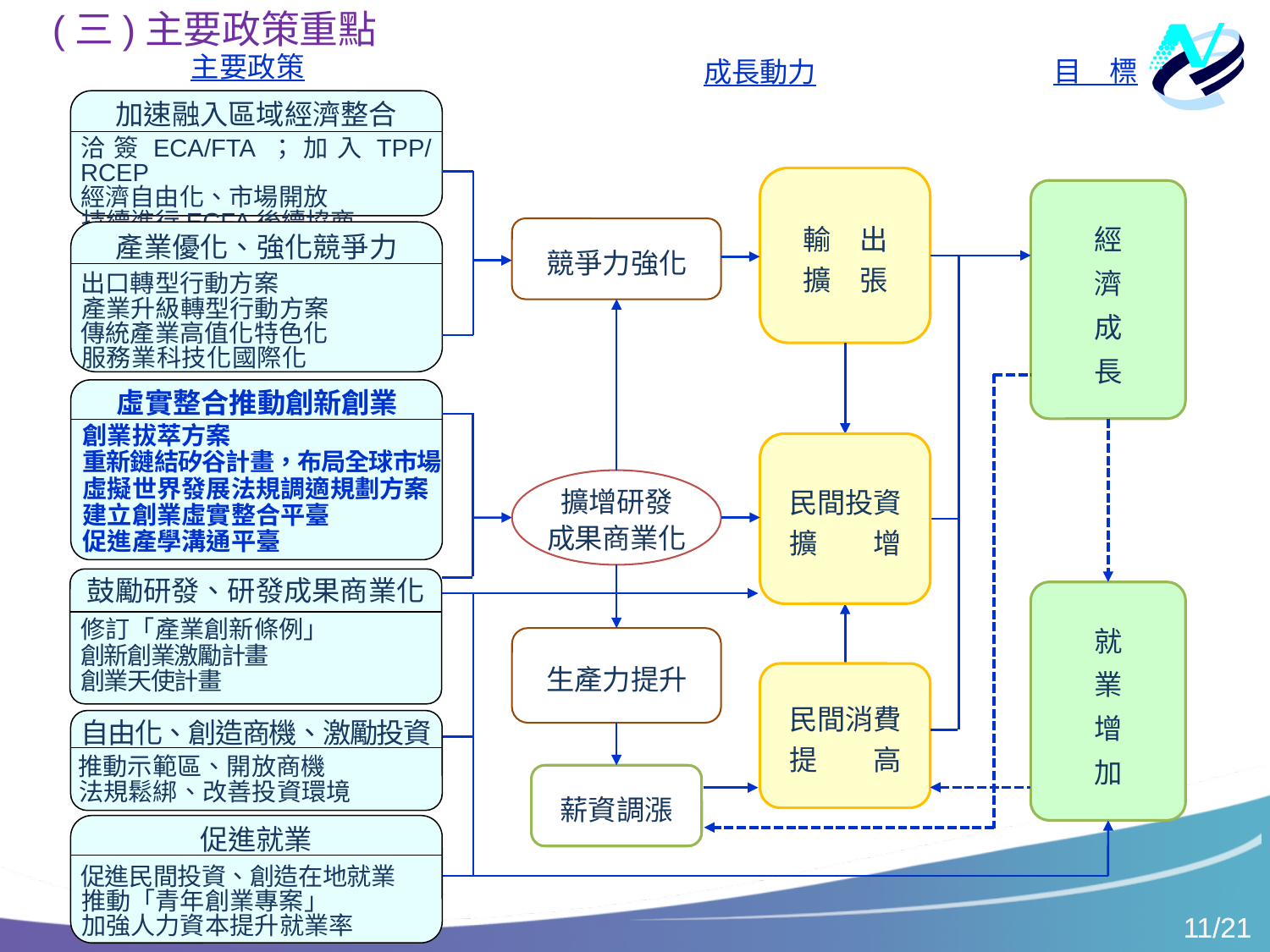

(三)主要政策重點
目　標
主要政策
成長動力

加速融入區域經濟整合
洽簽ECA/FTA；加入TPP/RCEP
經濟自由化、市場開放
持續進行ECFA後續協商
輸　出
擴　張
經
濟
成
長
競爭力強化
產業優化、強化競爭力
出口轉型行動方案
產業升級轉型行動方案
傳統產業高值化特色化
服務業科技化國際化

鼓勵研發、研發成果商業化
修訂「產業創新條例」
創新創業激勵計畫
創業天使計畫
民間投資
擴　　增
擴增研發
成果商業化
就
業
增
加
生產力提升
民間消費
提　　高
自由化、創造商機、激勵投資
推動示範區、開放商機
法規鬆綁、改善投資環境
薪資調漲
促進就業
促進民間投資、創造在地就業
推動「青年創業專案」
加強人力資本提升就業率
虛實整合推動創新創業
創業拔萃方案
重新鏈結矽谷計畫，布局全球市場
虛擬世界發展法規調適規劃方案
建立創業虛實整合平臺
促進產學溝通平臺